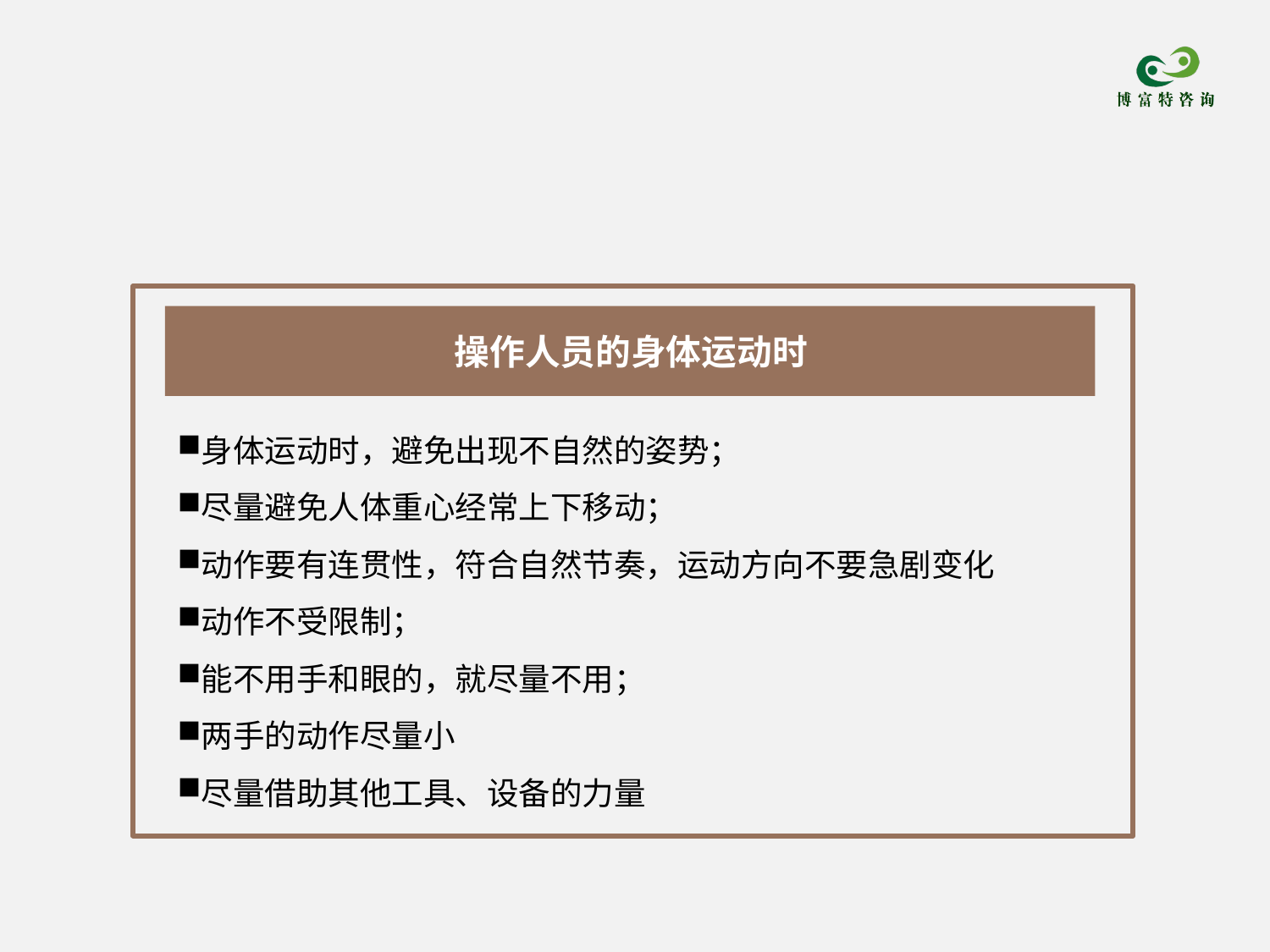

操作人员的身体运动时
身体运动时，避免出现不自然的姿势；
尽量避免人体重心经常上下移动；
动作要有连贯性，符合自然节奏，运动方向不要急剧变化
动作不受限制；
能不用手和眼的，就尽量不用；
两手的动作尽量小
尽量借助其他工具、设备的力量